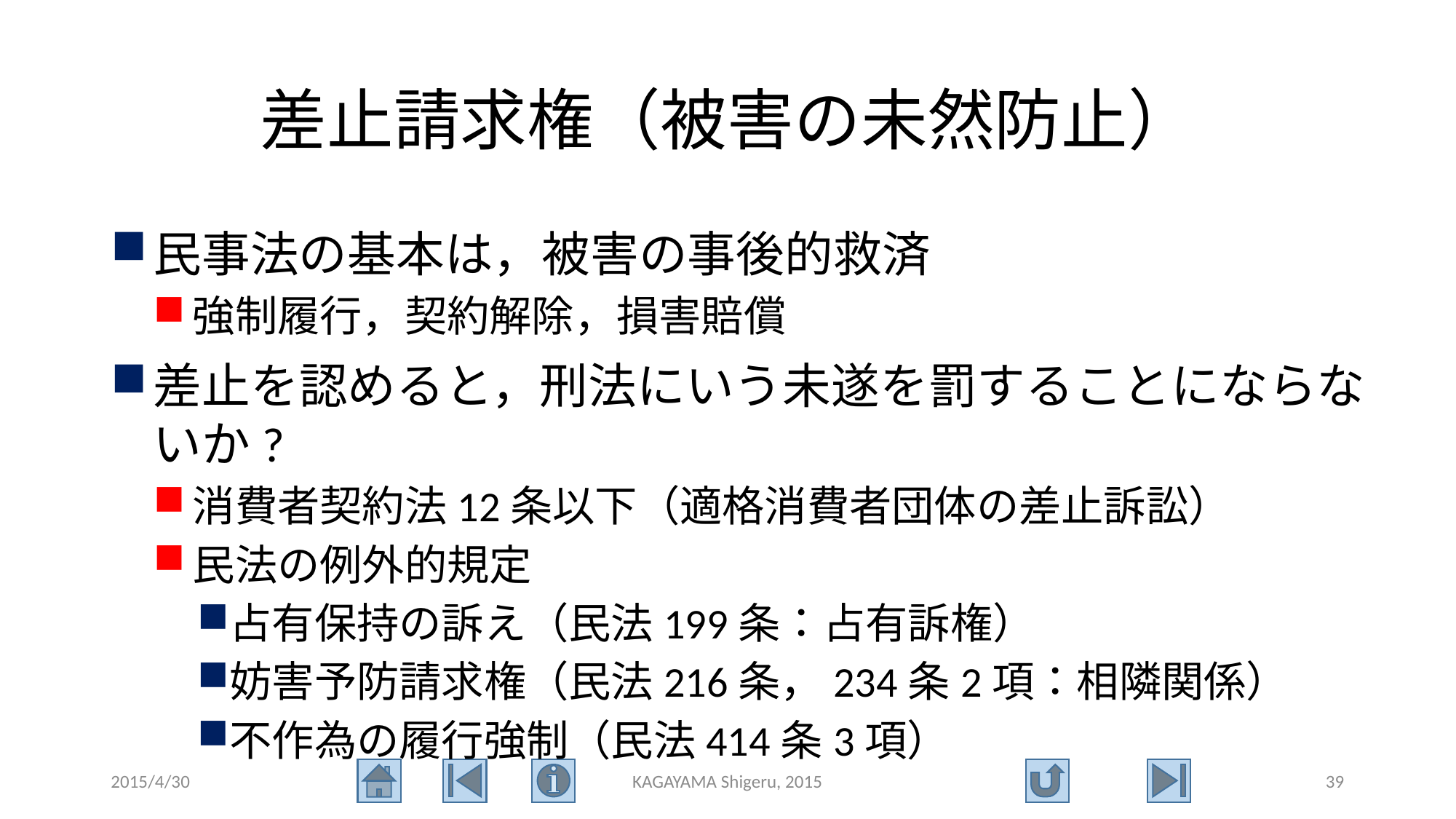

# 差止請求権（被害の未然防止）
民事法の基本は，被害の事後的救済
強制履行，契約解除，損害賠償
差止を認めると，刑法にいう未遂を罰することにならないか?
消費者契約法12条以下（適格消費者団体の差止訴訟）
民法の例外的規定
占有保持の訴え（民法199条：占有訴権）
妨害予防請求権（民法216条，234条2項：相隣関係）
不作為の履行強制（民法414条3項）
2015/4/30
KAGAYAMA Shigeru, 2015
39